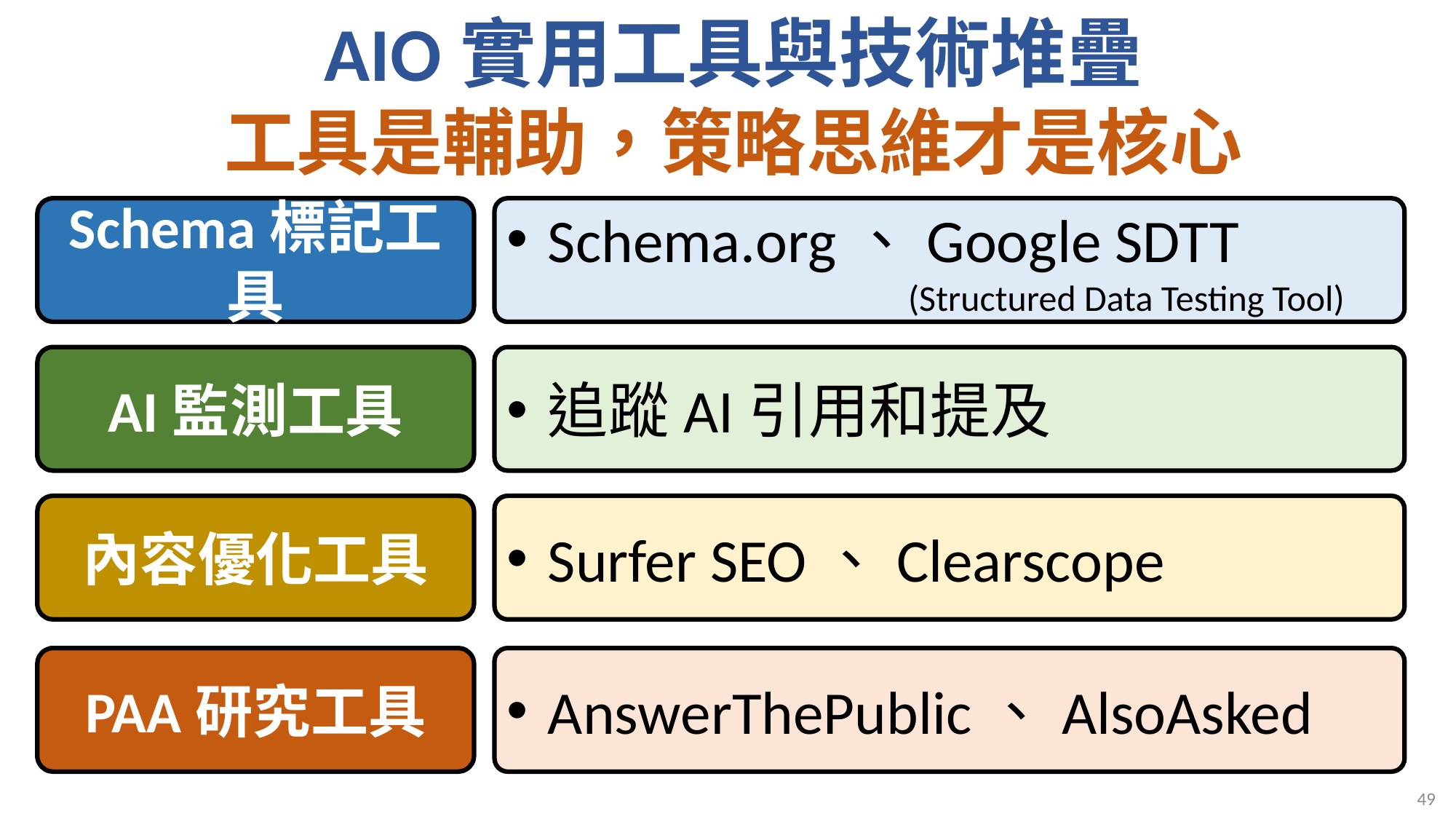

# AIO實用工具與技術堆疊 工具是輔助，策略思維才是核心
Schema標記工具
Schema.org、Google SDTT
                                            (Structured Data Testing Tool)
AI監測工具
追蹤AI引用和提及
內容優化工具
Surfer SEO、Clearscope
PAA研究工具
AnswerThePublic、AlsoAsked
49